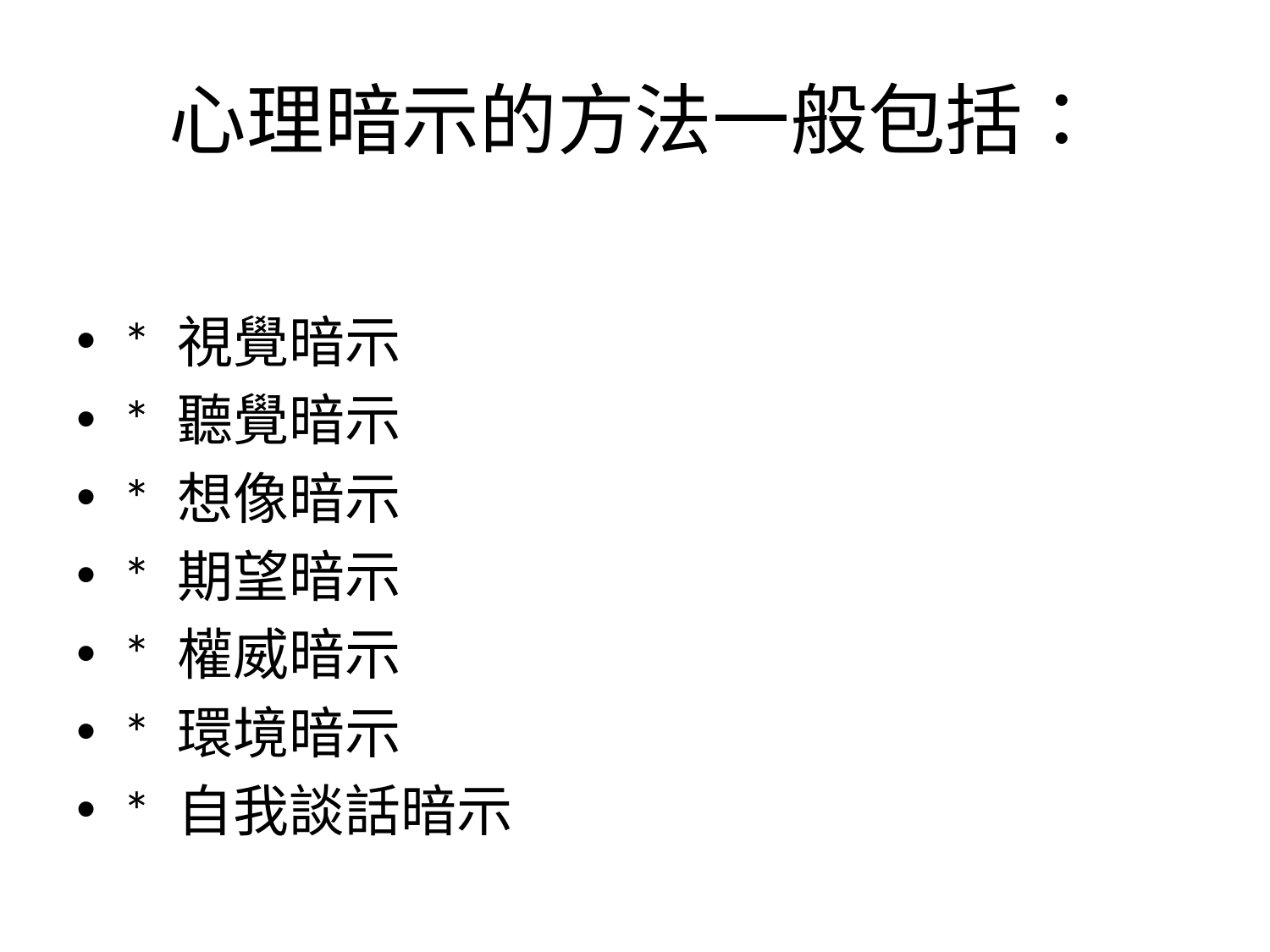

# 心理暗示的方法一般包括：

* 視覺暗示
* 聽覺暗示
* 想像暗示
* 期望暗示
* 權威暗示
* 環境暗示
* 自我談話暗示